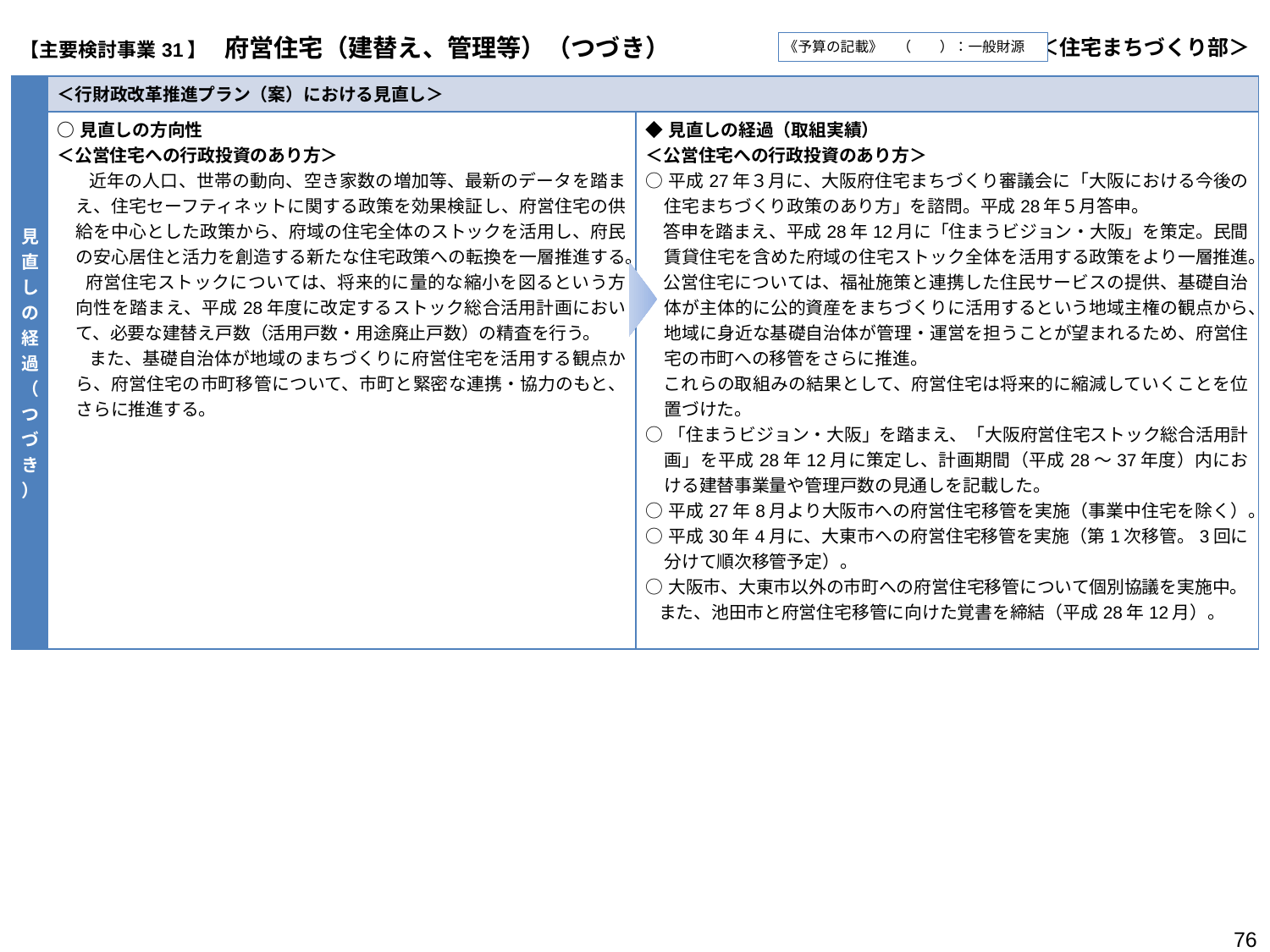

| 【主要検討事業31】　府営住宅（建替え、管理等）（つづき） | ＜住宅まちづくり部＞ |
| --- | --- |
《予算の記載》　（　　）：一般財源
| 見直しの経過（つづき） | ＜行財政改革推進プラン（案）における見直し＞ |  |
| --- | --- | --- |
|  | ○見直しの方向性 ＜公営住宅への行政投資のあり方＞ 近年の人口、世帯の動向、空き家数の増加等、最新のデータを踏まえ、住宅セーフティネットに関する政策を効果検証し、府営住宅の供給を中心とした政策から、府域の住宅全体のストックを活用し、府民の安心居住と活力を創造する新たな住宅政策への転換を一層推進する。 府営住宅ストックについては、将来的に量的な縮小を図るという方向性を踏まえ、平成28年度に改定するストック総合活用計画において、必要な建替え戸数（活用戸数・用途廃止戸数）の精査を行う。 また、基礎自治体が地域のまちづくりに府営住宅を活用する観点から、府営住宅の市町移管について、市町と緊密な連携・協力のもと、さらに推進する。 | ◆見直しの経過（取組実績） ＜公営住宅への行政投資のあり方＞ ○平成27年３月に、大阪府住宅まちづくり審議会に「大阪における今後の住宅まちづくり政策のあり方」を諮問。平成28年５月答申。 答申を踏まえ、平成28年12月に「住まうビジョン・大阪」を策定。民間賃貸住宅を含めた府域の住宅ストック全体を活用する政策をより一層推進。 公営住宅については、福祉施策と連携した住民サービスの提供、基礎自治体が主体的に公的資産をまちづくりに活用するという地域主権の観点から、地域に身近な基礎自治体が管理・運営を担うことが望まれるため、府営住宅の市町への移管をさらに推進。 これらの取組みの結果として、府営住宅は将来的に縮減していくことを位置づけた。 ○「住まうビジョン・大阪」を踏まえ、「大阪府営住宅ストック総合活用計画」を平成28年12月に策定し、計画期間（平成28～37年度）内における建替事業量や管理戸数の見通しを記載した。 ○平成27年8月より大阪市への府営住宅移管を実施（事業中住宅を除く）。 ○平成30年4月に、大東市への府営住宅移管を実施（第1次移管。3回に分けて順次移管予定）。 ○大阪市、大東市以外の市町への府営住宅移管について個別協議を実施中。 また、池田市と府営住宅移管に向けた覚書を締結（平成28年12月）。 |

76